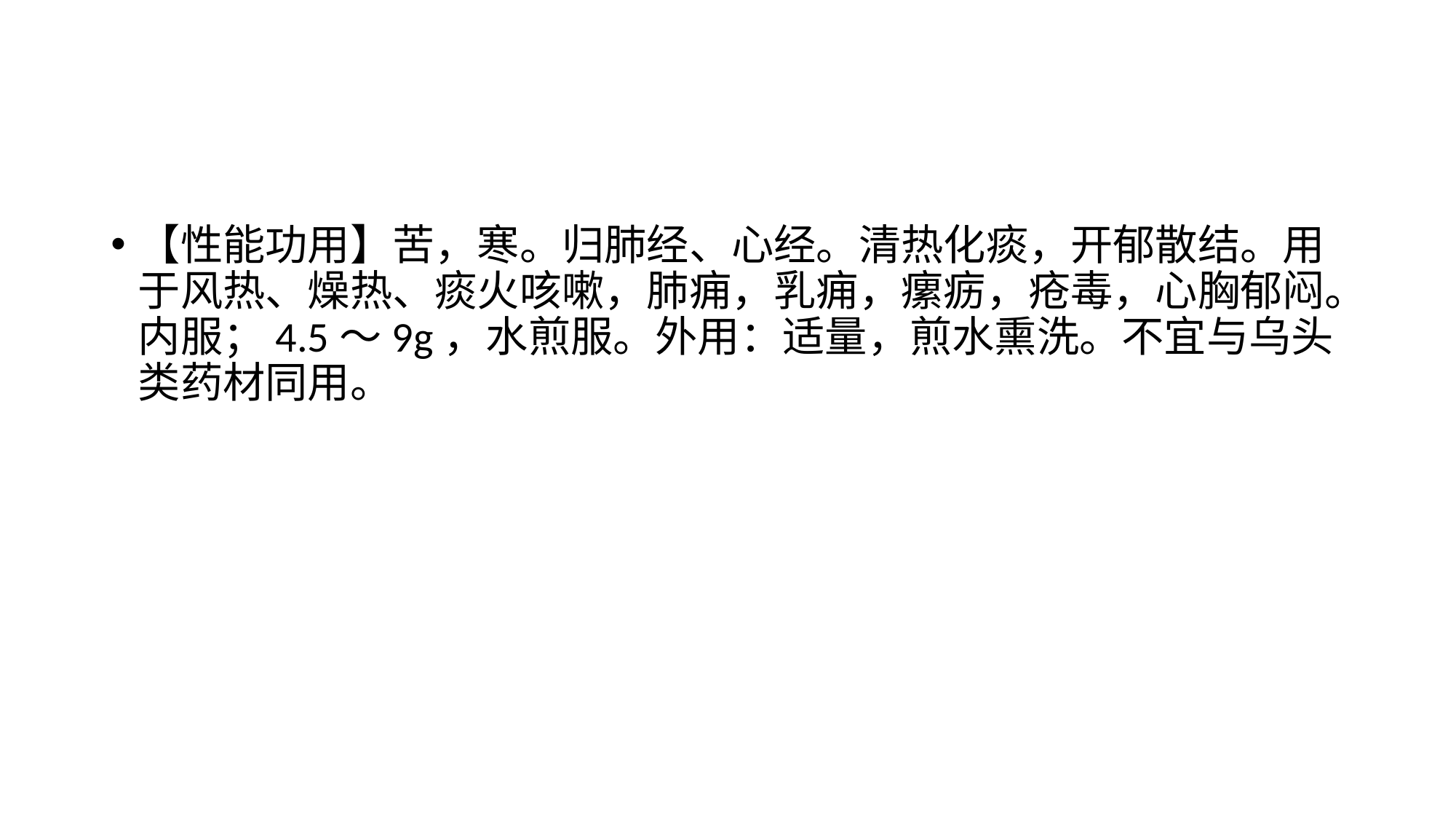

#
【性能功用】苦，寒。归肺经、心经。清热化痰，开郁散结。用于风热、燥热、痰火咳嗽，肺痈，乳痈，瘰疬，疮毒，心胸郁闷。内服；4.5～9g，水煎服。外用：适量，煎水熏洗。不宜与乌头类药材同用。